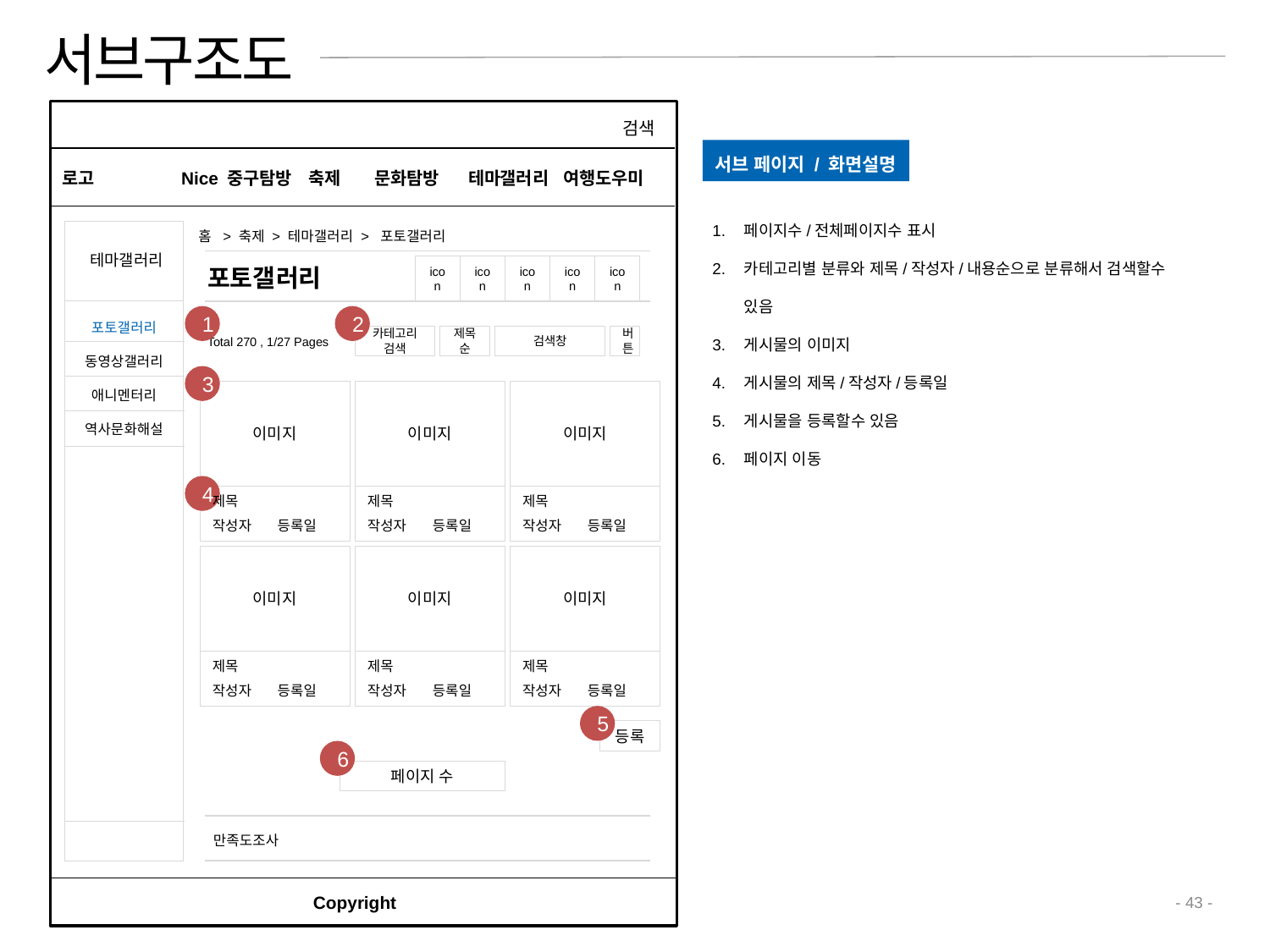

# 서브구조도
ㄷ
검색
서브 페이지 / 화면설명

로고
Nice 중구탐방	축제       문화탐방      테마갤러리   여행도우미
페이지수/전체페이지수 표시
카테고리별 분류와 제목/작성자/내용순으로 분류해서 검색할수 있음
게시물의 이미지
게시물의 제목/작성자/등록일
게시물을 등록할수 있음
페이지 이동

테마갤러리
홈  > 축제 > 테마갤러리 >  포토갤러리
포토갤러리
icon
icon
icon
icon
icon
포토갤러리
동영상갤러리
애니멘터리
역사문화해설

1
2
카테고리검색
제목순
검색창
버튼
Total 270 , 1/27 Pages
3
이미지
이미지
이미지
4

제목

제목

제목
작성자
등록일
작성자
등록일
작성자
등록일
이미지
이미지
이미지

제목

제목

제목
작성자
등록일
작성자
등록일
작성자
등록일
5
등록
6
페이지 수
만족도조사
Copyright